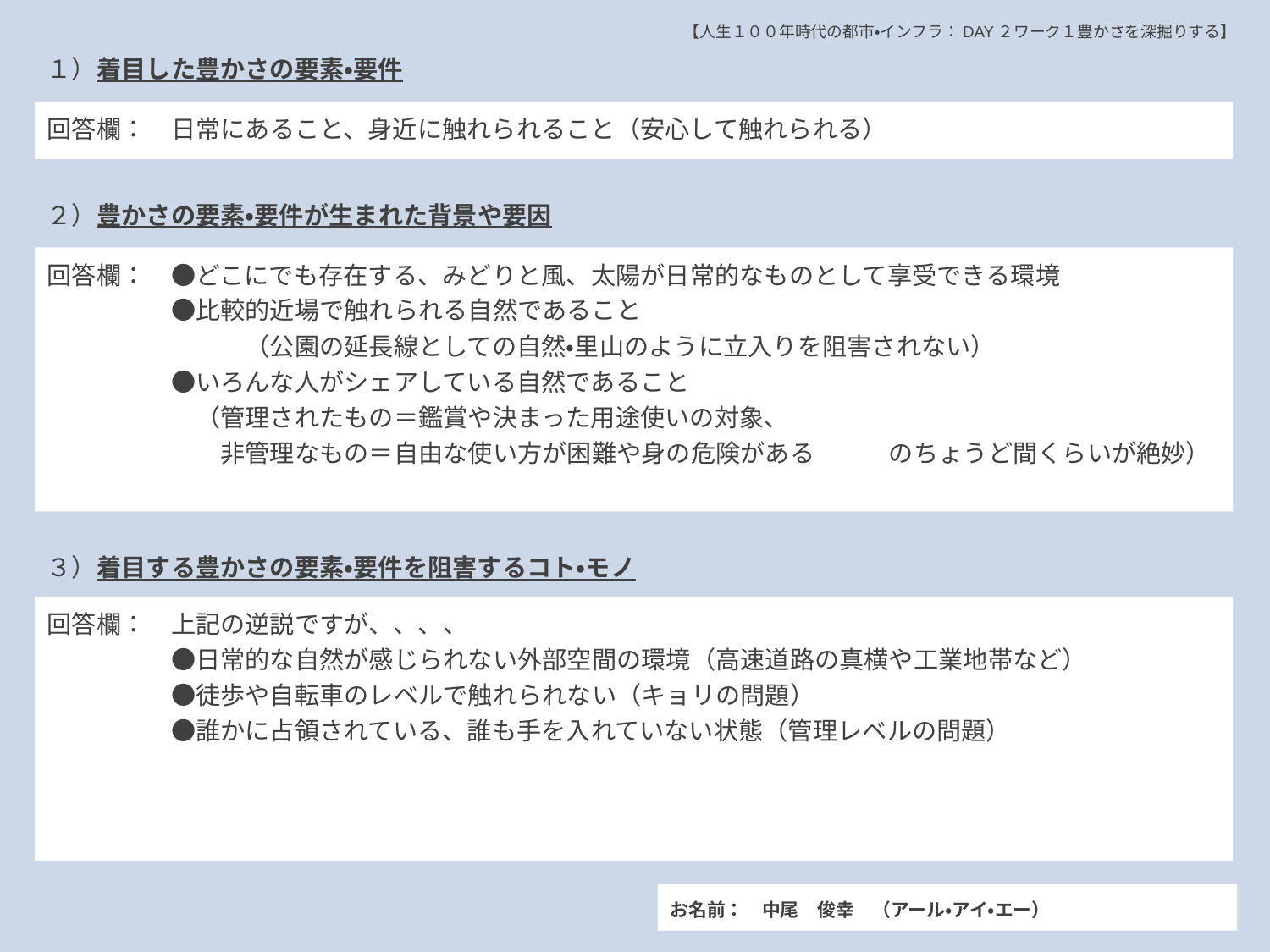

【人生１００年時代の都市・インフラ：DAY２ワーク１豊かさを深掘りする】
１）着目した豊かさの要素・要件
# 回答欄：　日常にあること、身近に触れられること（安心して触れられる）
２）豊かさの要素・要件が生まれた背景や要因
回答欄：　●どこにでも存在する、みどりと風、太陽が日常的なものとして享受できる環境
　　　　　●比較的近場で触れられる自然であること
　　　　　　　　（公園の延長線としての自然・里山のように立入りを阻害されない）
　　　　　●いろんな人がシェアしている自然であること
　　　　　　（管理されたもの＝鑑賞や決まった用途使いの対象、
　　　　　　　非管理なもの＝自由な使い方が困難や身の危険がある　　　のちょうど間くらいが絶妙）
３）着目する豊かさの要素・要件を阻害するコト・モノ
回答欄：　上記の逆説ですが、、、、
　　　　　●日常的な自然が感じられない外部空間の環境（高速道路の真横や工業地帯など）
　　　　　●徒歩や自転車のレベルで触れられない（キョリの問題）
　　　　　●誰かに占領されている、誰も手を入れていない状態（管理レベルの問題）
お名前：　中尾　俊幸　（アール・アイ・エー）